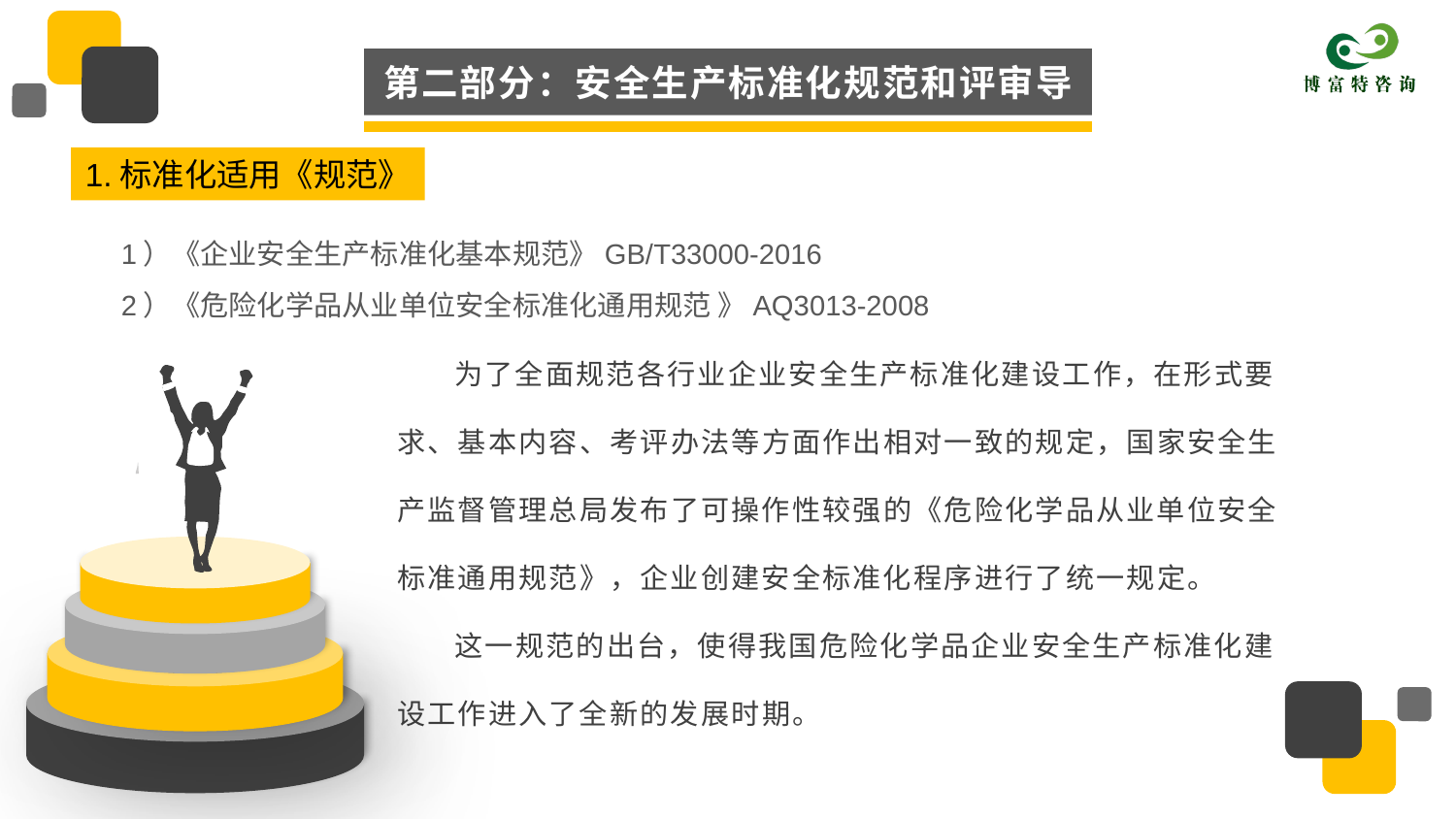

第二部分：安全生产标准化规范和评审导
1.标准化适用《规范》
 1）《企业安全生产标准化基本规范》GB/T33000-2016
 2）《危险化学品从业单位安全标准化通用规范 》AQ3013-2008
为了全面规范各行业企业安全生产标准化建设工作，在形式要求、基本内容、考评办法等方面作出相对一致的规定，国家安全生产监督管理总局发布了可操作性较强的《危险化学品从业单位安全标准通用规范》，企业创建安全标准化程序进行了统一规定。
这一规范的出台，使得我国危险化学品企业安全生产标准化建设工作进入了全新的发展时期。